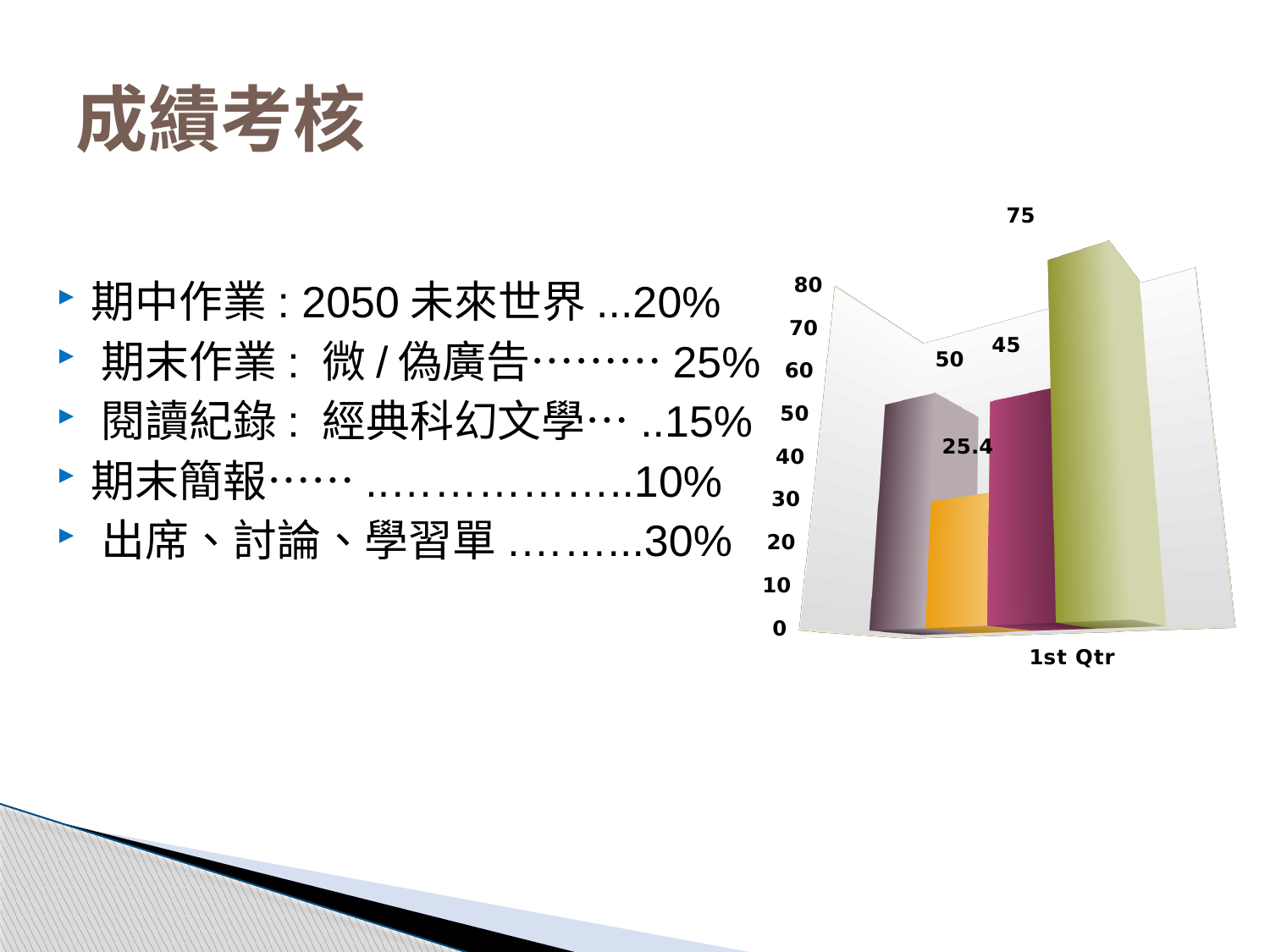

# 成績考核

[unsupported chart]

期中作業: 2050未來世界...20%
期末作業: 微/偽廣告………25%
閱讀紀錄: 經典科幻文學…..15%
期末簡報……..……………..10%
出席、討論、學習單.……...30%